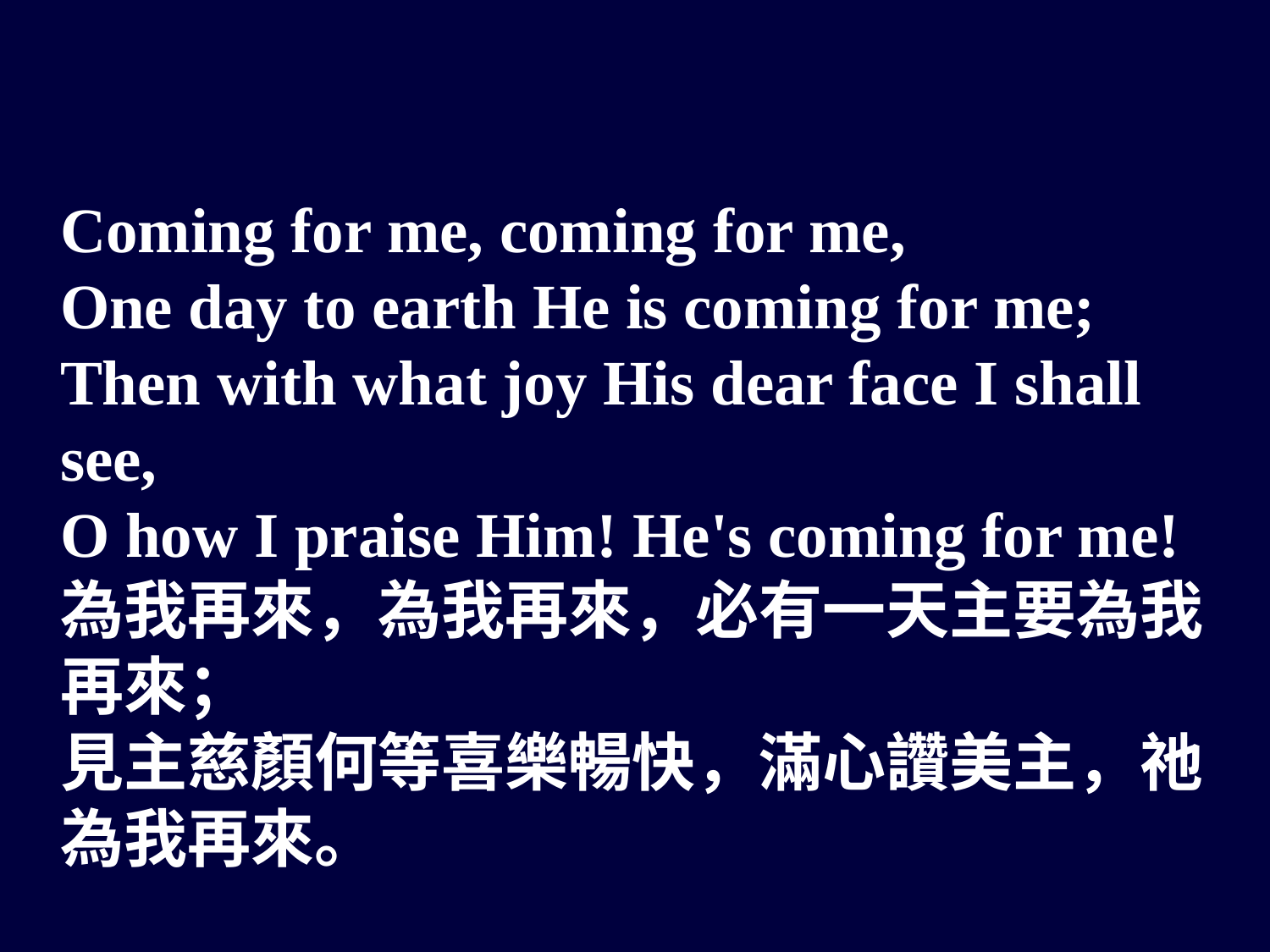

Coming for me, coming for me,
One day to earth He is coming for me;
Then with what joy His dear face I shall see,
O how I praise Him! He's coming for me!
為我再來，為我再來，必有一天主要為我再來；
見主慈顏何等喜樂暢快，滿心讚美主，祂為我再來。